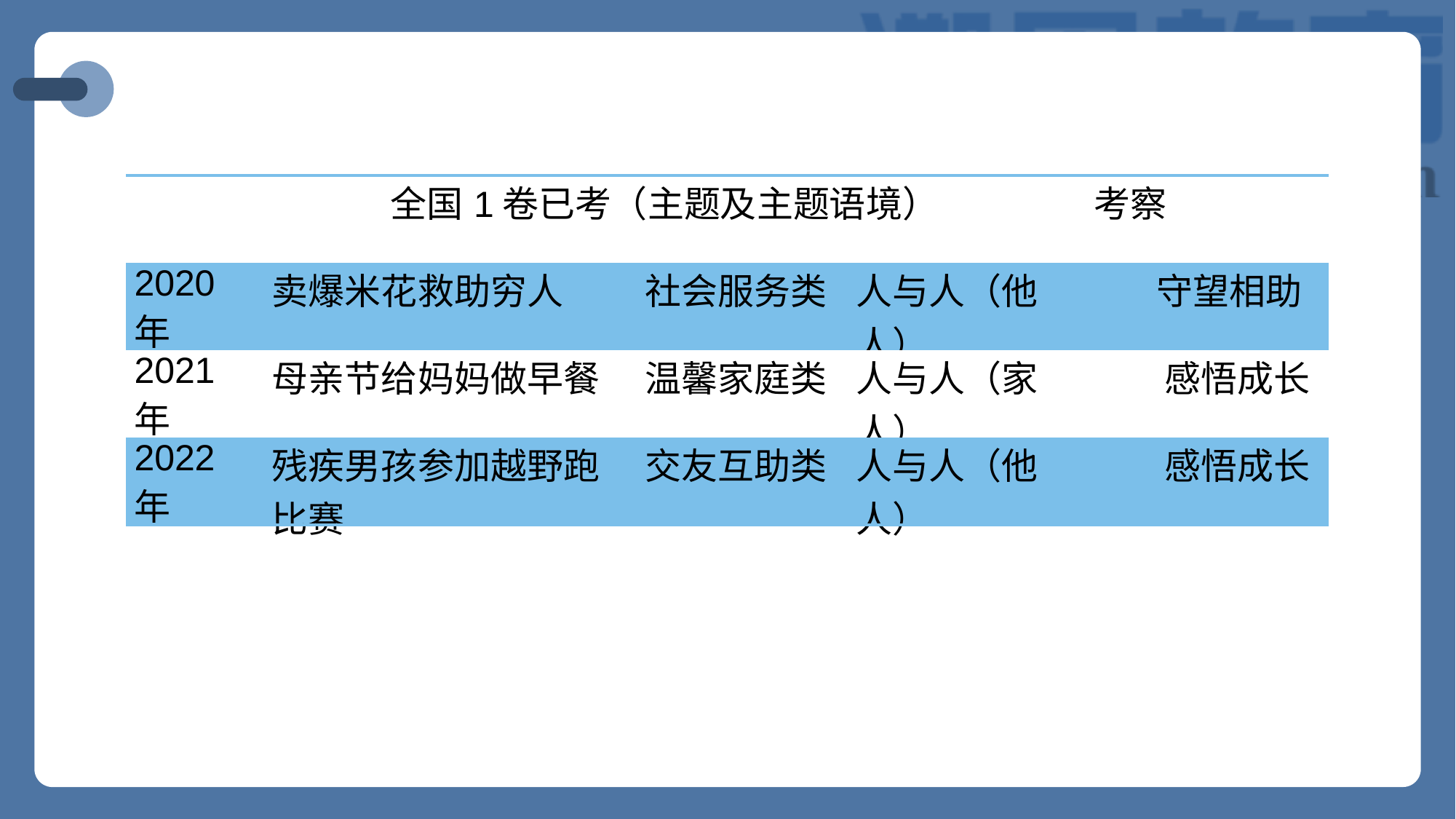

| 全国1卷已考（主题及主题语境） 考察 |  |  |  |  |
| --- | --- | --- | --- | --- |
| 2020年 | 卖爆米花救助穷人 | 社会服务类 | 人与人（他人） | 守望相助 |
| 2021年 | 母亲节给妈妈做早餐 | 温馨家庭类 | 人与人（家人） | 感悟成长 |
| 2022年 | 残疾男孩参加越野跑比赛 | 交友互助类 | 人与人（他人） | 感悟成长 |
按照行文关系和行文方向